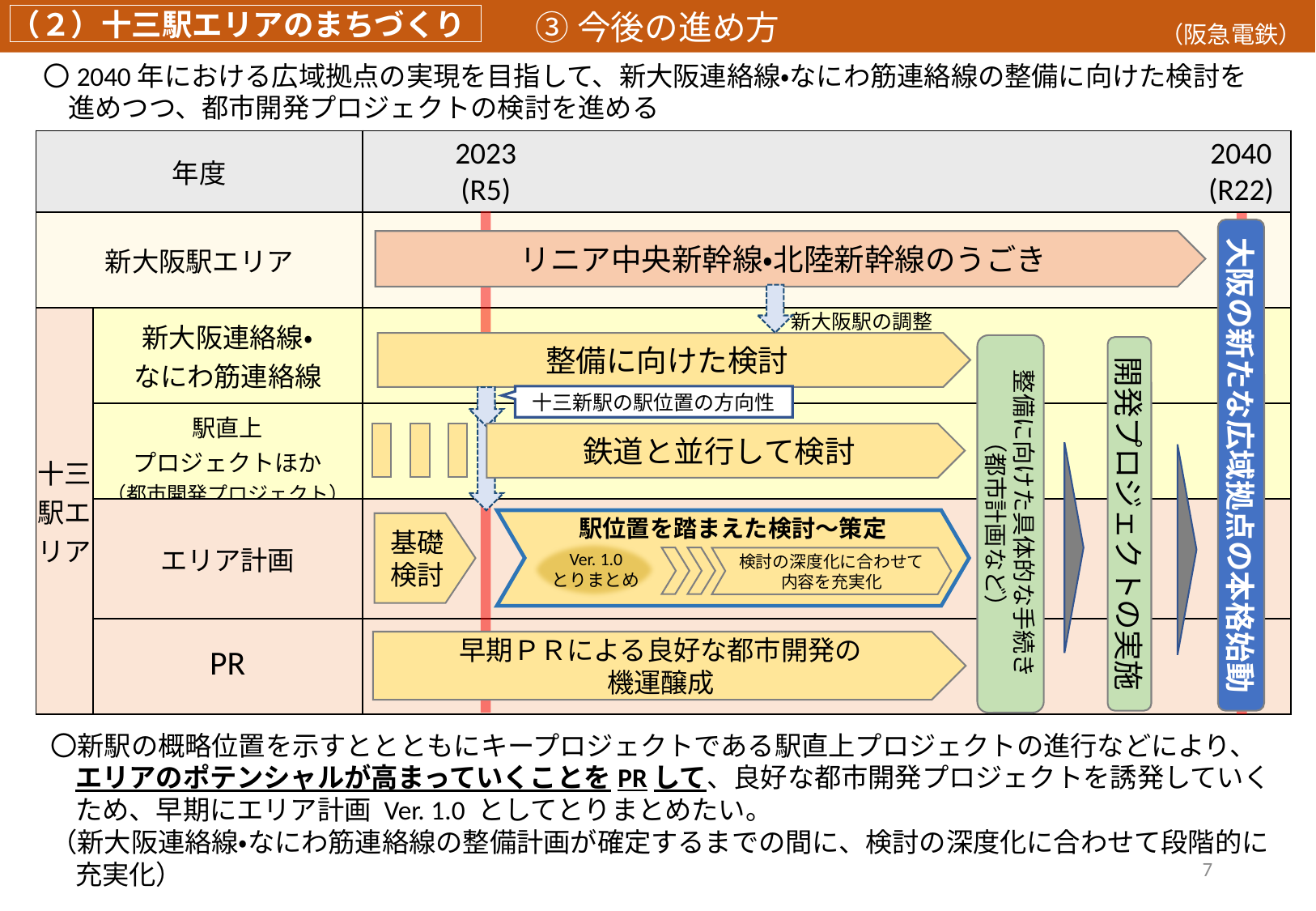

③今後の進め方
（２）十三駅エリアのまちづくり
（阪急電鉄）
〇2040年における広域拠点の実現を目指して、新大阪連絡線・なにわ筋連絡線の整備に向けた検討を進めつつ、都市開発プロジェクトの検討を進める
2040
(R22)
2023
(R5)
| 年度 |  |  |
| --- | --- | --- |
| 新大阪駅エリア |  |  |
| 十三駅エリア | 新大阪連絡線・ なにわ筋連絡線 |  |
|  | 駅直上 プロジェクトほか （都市開発プロジェクト） |  |
|  | エリア計画 |  |
|  | PR |  |
大阪の新たな広域拠点の本格始動
リニア中央新幹線・北陸新幹線のうごき

新大阪駅の調整
整備に向けた検討
整備に向けた具体的な手続き
（都市計画など）
開発プロジェクトの実施
十三新駅の駅位置の方向性

鉄道と並行して検討
駅位置を踏まえた検討～策定

基礎
検討

Ver. 1.0
とりまとめ

検討の深度化に合わせて
内容を充実化
早期ＰＲによる良好な都市開発の
機運醸成
〇新駅の概略位置を示すととともにキープロジェクトである駅直上プロジェクトの進行などにより、エリアのポテンシャルが高まっていくことをPRして、良好な都市開発プロジェクトを誘発していくため、早期にエリア計画 Ver. 1.0 としてとりまとめたい。
（新大阪連絡線・なにわ筋連絡線の整備計画が確定するまでの間に、検討の深度化に合わせて段階的に充実化）
7